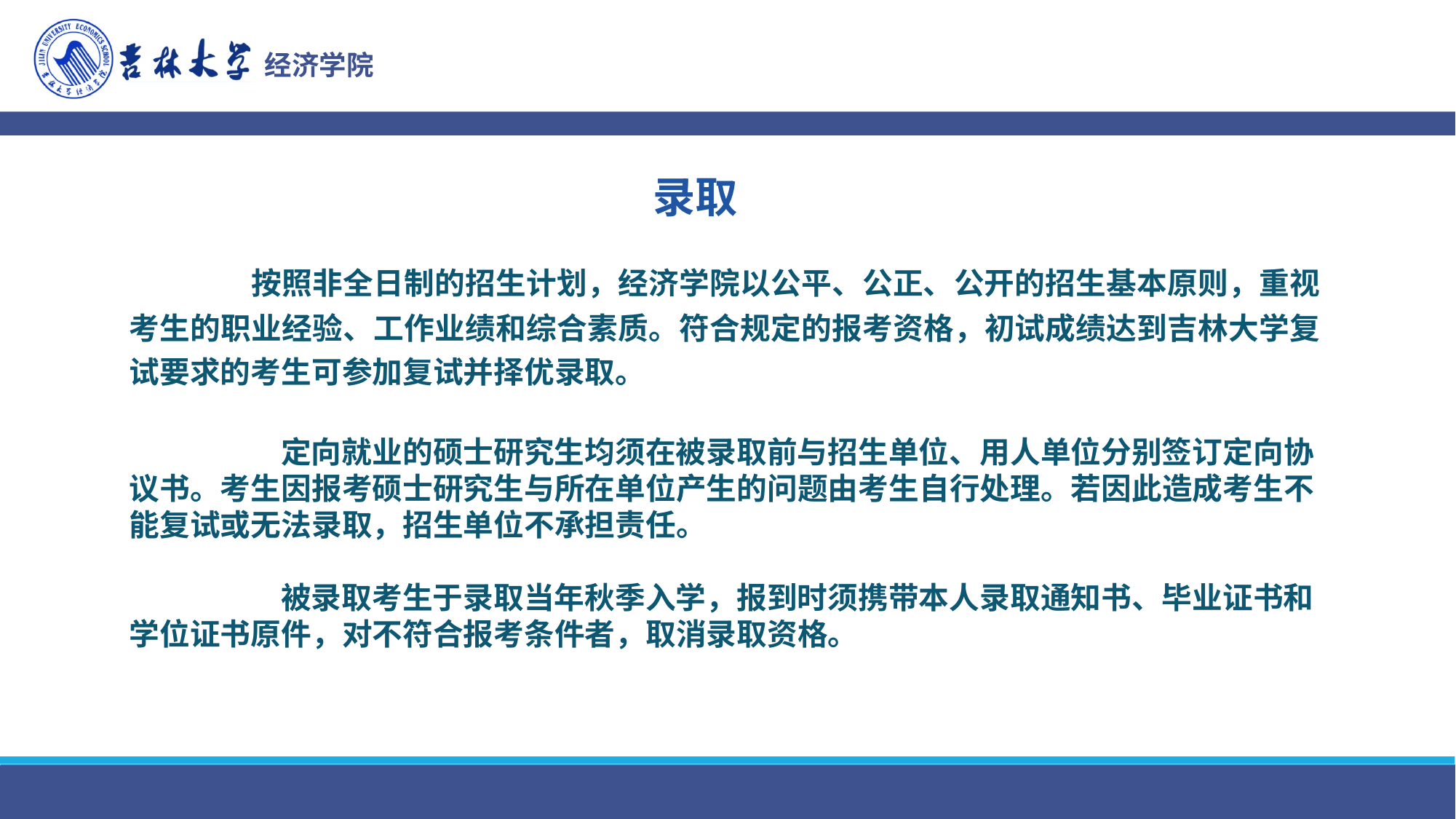

录取
       按照非全日制的招生计划，经济学院以公平、公正、公开的招生基本原则，重视考生的职业经验、工作业绩和综合素质。符合规定的报考资格，初试成绩达到吉林大学复试要求的考生可参加复试并择优录取。

             定向就业的硕士研究生均须在被录取前与招生单位、用人单位分别签订定向协议书。考生因报考硕士研究生与所在单位产生的问题由考生自行处理。若因此造成考生不能复试或无法录取，招生单位不承担责任。

             被录取考生于录取当年秋季入学，报到时须携带本人录取通知书、毕业证书和学位证书原件，对不符合报考条件者，取消录取资格。